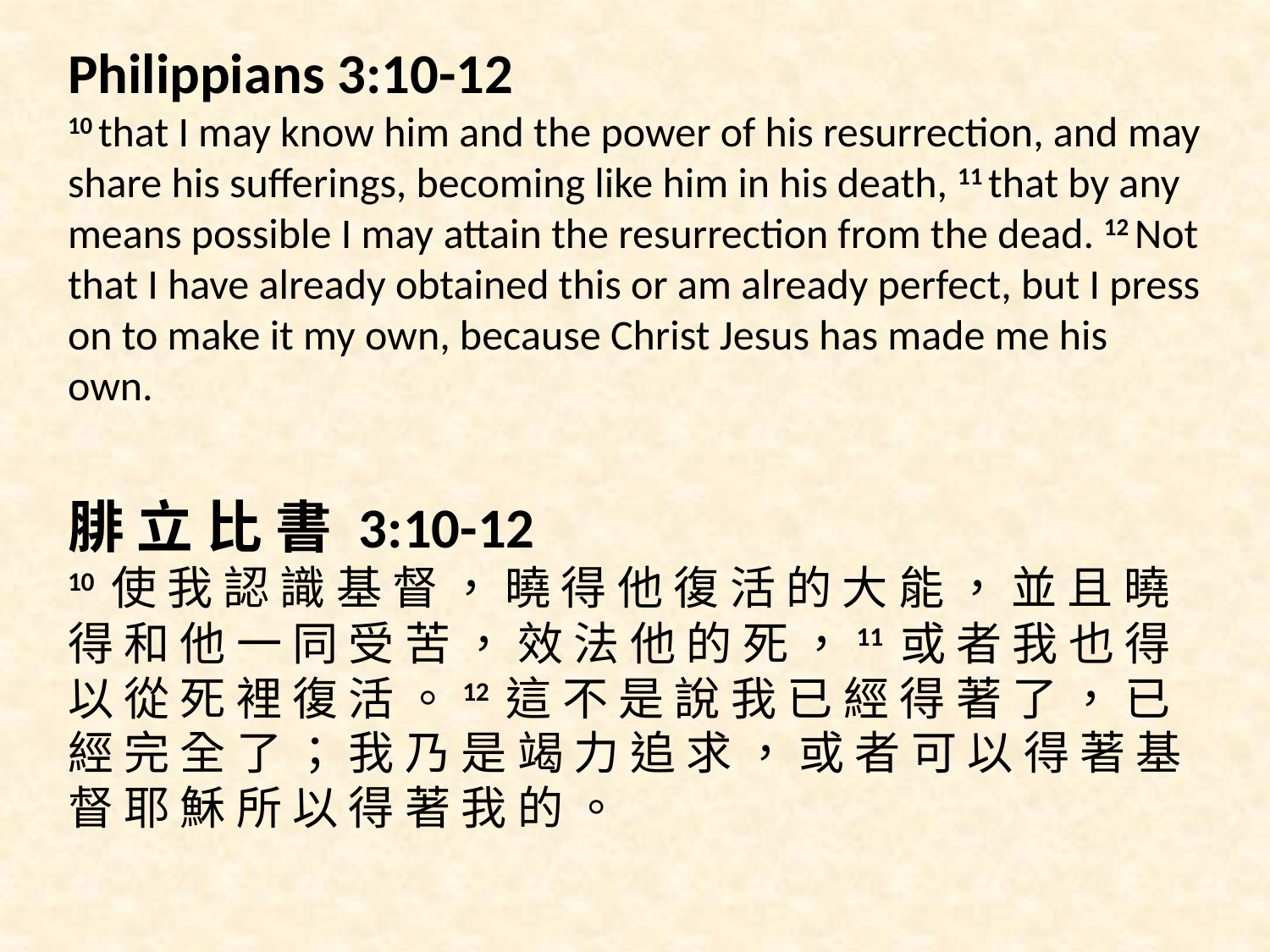

Philippians 3:10-12
10 that I may know him and the power of his resurrection, and may share his sufferings, becoming like him in his death, 11 that by any means possible I may attain the resurrection from the dead. 12 Not that I have already obtained this or am already perfect, but I press on to make it my own, because Christ Jesus has made me his own.
腓 立 比 書 3:10-12
10 使 我 認 識 基 督 ， 曉 得 他 復 活 的 大 能 ， 並 且 曉 得 和 他 一 同 受 苦 ， 效 法 他 的 死 ，11 或 者 我 也 得 以 從 死 裡 復 活 。12 這 不 是 說 我 已 經 得 著 了 ， 已 經 完 全 了 ； 我 乃 是 竭 力 追 求 ， 或 者 可 以 得 著 基 督 耶 穌 所 以 得 著 我 的 。